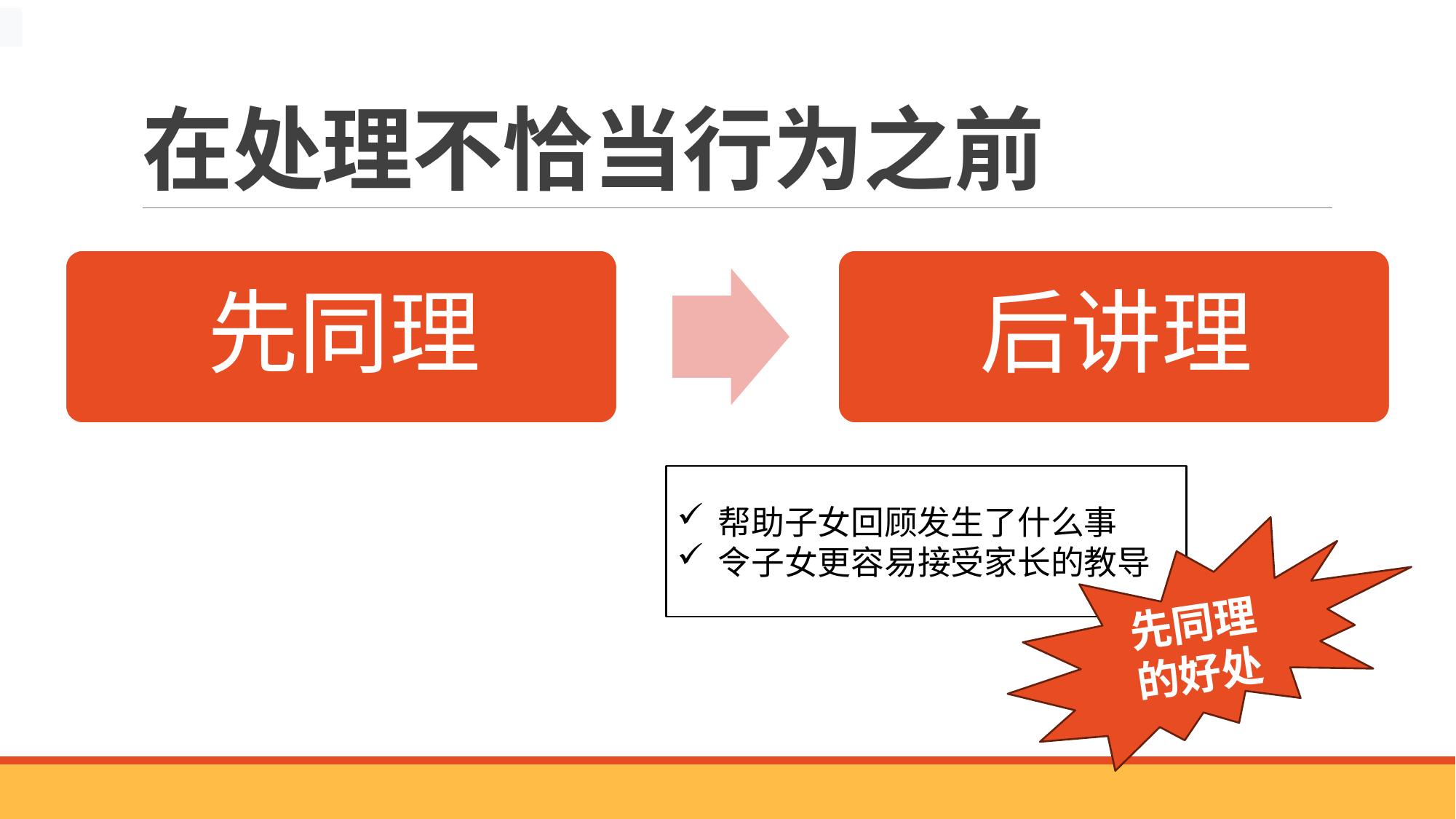

# 在处理不恰当行为之前
先同理

后讲理
帮助子女回顾发生了什么事
令子女更容易接受家长的教导
先同理的好处